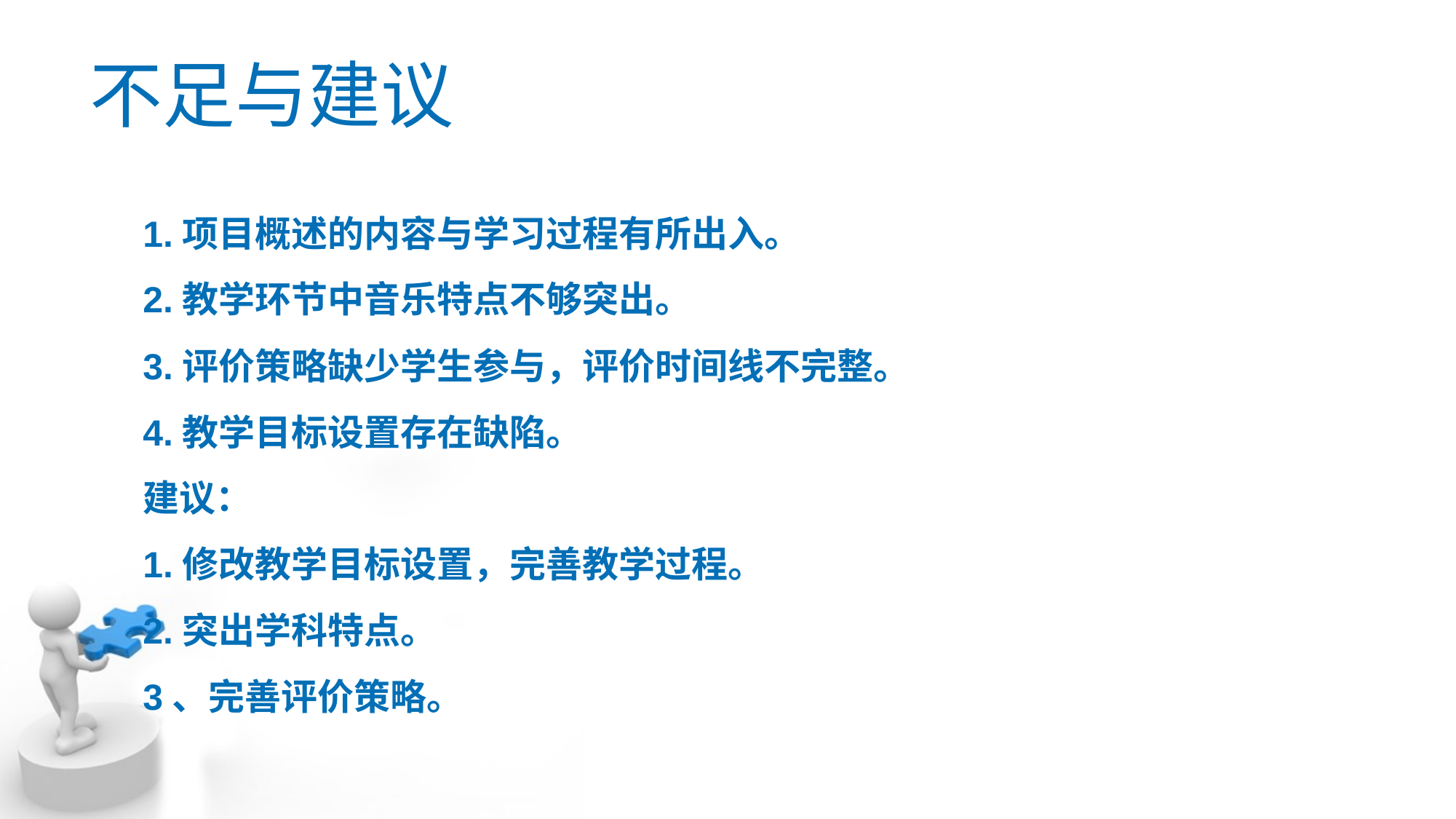

不足与建议
1.项目概述的内容与学习过程有所出入。
2.教学环节中音乐特点不够突出。
3.评价策略缺少学生参与，评价时间线不完整。
4.教学目标设置存在缺陷。
建议：
1.修改教学目标设置，完善教学过程。
2.突出学科特点。
3、完善评价策略。